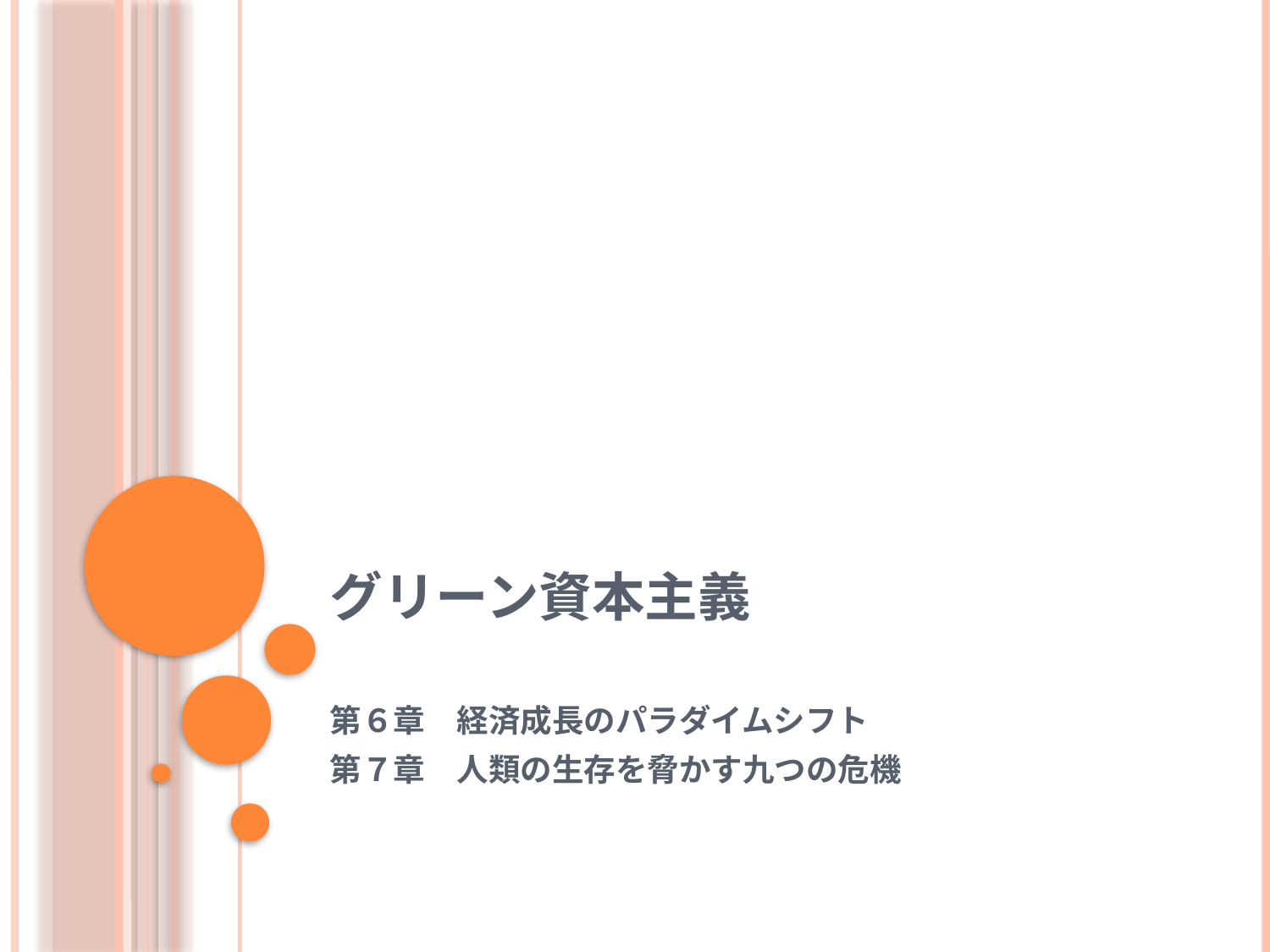

# グリーン資本主義
第６章　経済成長のパラダイムシフト
第７章　人類の生存を脅かす九つの危機